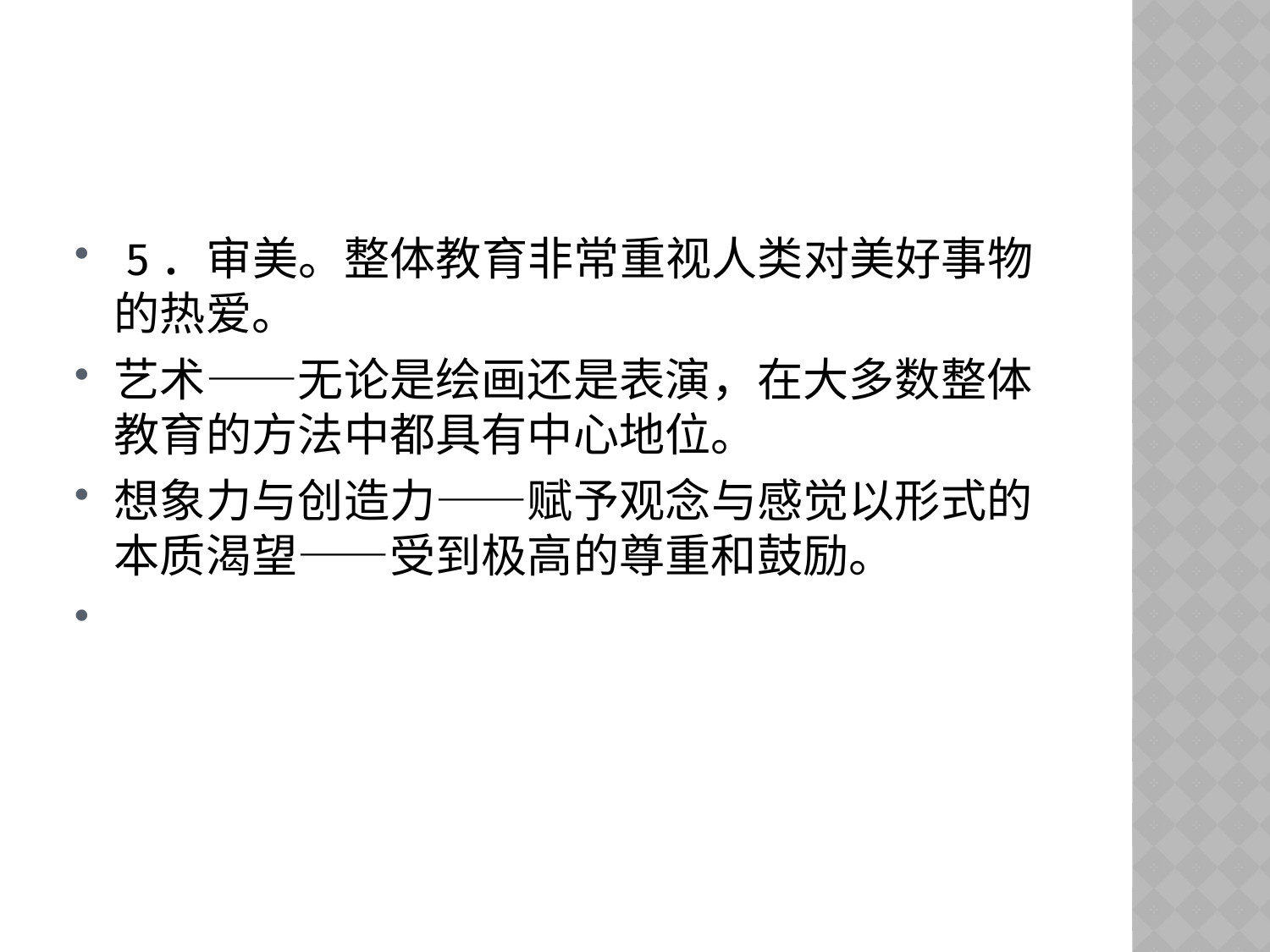

#
 5．审美。整体教育非常重视人类对美好事物的热爱。
艺术——无论是绘画还是表演，在大多数整体教育的方法中都具有中心地位。
想象力与创造力——赋予观念与感觉以形式的本质渴望——受到极高的尊重和鼓励。